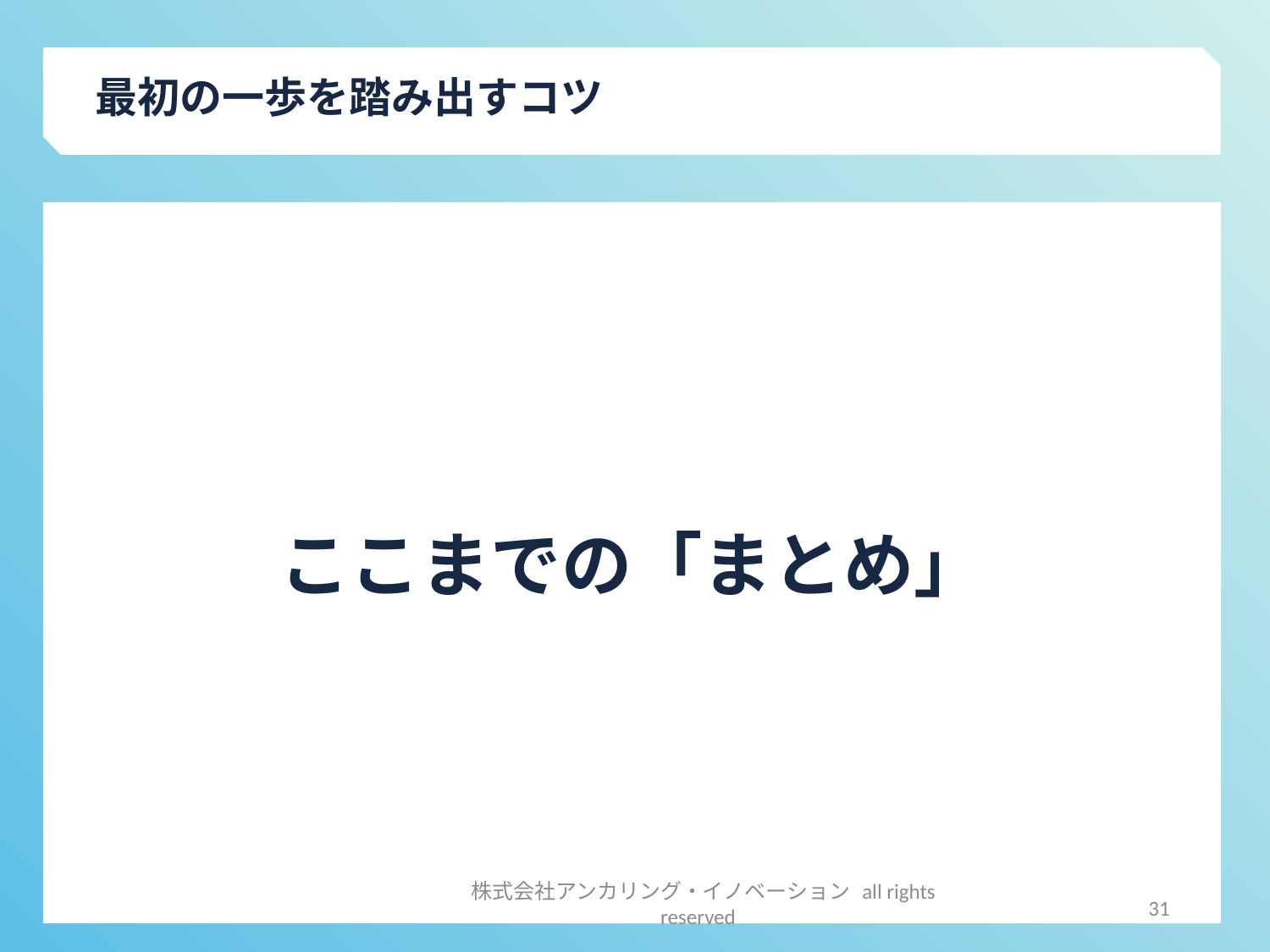

最初の一歩を踏み出すコツ
ここまでの「まとめ」
31
株式会社アンカリング・イノベーション all rights reserved